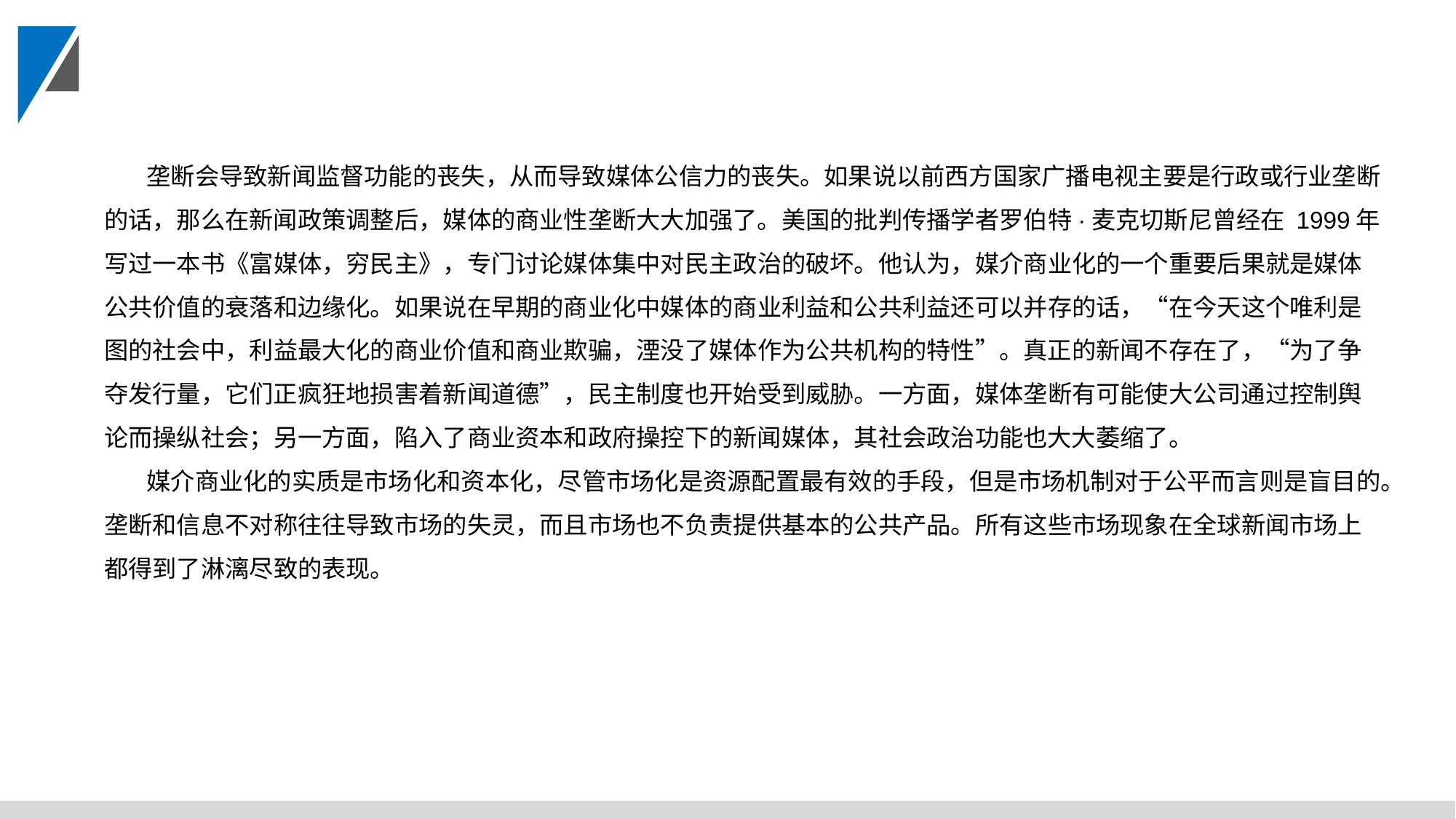

垄断会导致新闻监督功能的丧失，从而导致媒体公信力的丧失。如果说以前西方国家广播电视主要是行政或行业垄断的话，那么在新闻政策调整后，媒体的商业性垄断大大加强了。美国的批判传播学者罗伯特·麦克切斯尼曾经在 1999年写过一本书《富媒体，穷民主》，专门讨论媒体集中对民主政治的破坏。他认为，媒介商业化的一个重要后果就是媒体公共价值的衰落和边缘化。如果说在早期的商业化中媒体的商业利益和公共利益还可以并存的话，“在今天这个唯利是图的社会中，利益最大化的商业价值和商业欺骗，湮没了媒体作为公共机构的特性”。真正的新闻不存在了，“为了争夺发行量，它们正疯狂地损害着新闻道德”，民主制度也开始受到威胁。一方面，媒体垄断有可能使大公司通过控制舆论而操纵社会；另一方面，陷入了商业资本和政府操控下的新闻媒体，其社会政治功能也大大萎缩了。
媒介商业化的实质是市场化和资本化，尽管市场化是资源配置最有效的手段，但是市场机制对于公平而言则是盲目的。垄断和信息不对称往往导致市场的失灵，而且市场也不负责提供基本的公共产品。所有这些市场现象在全球新闻市场上都得到了淋漓尽致的表现。